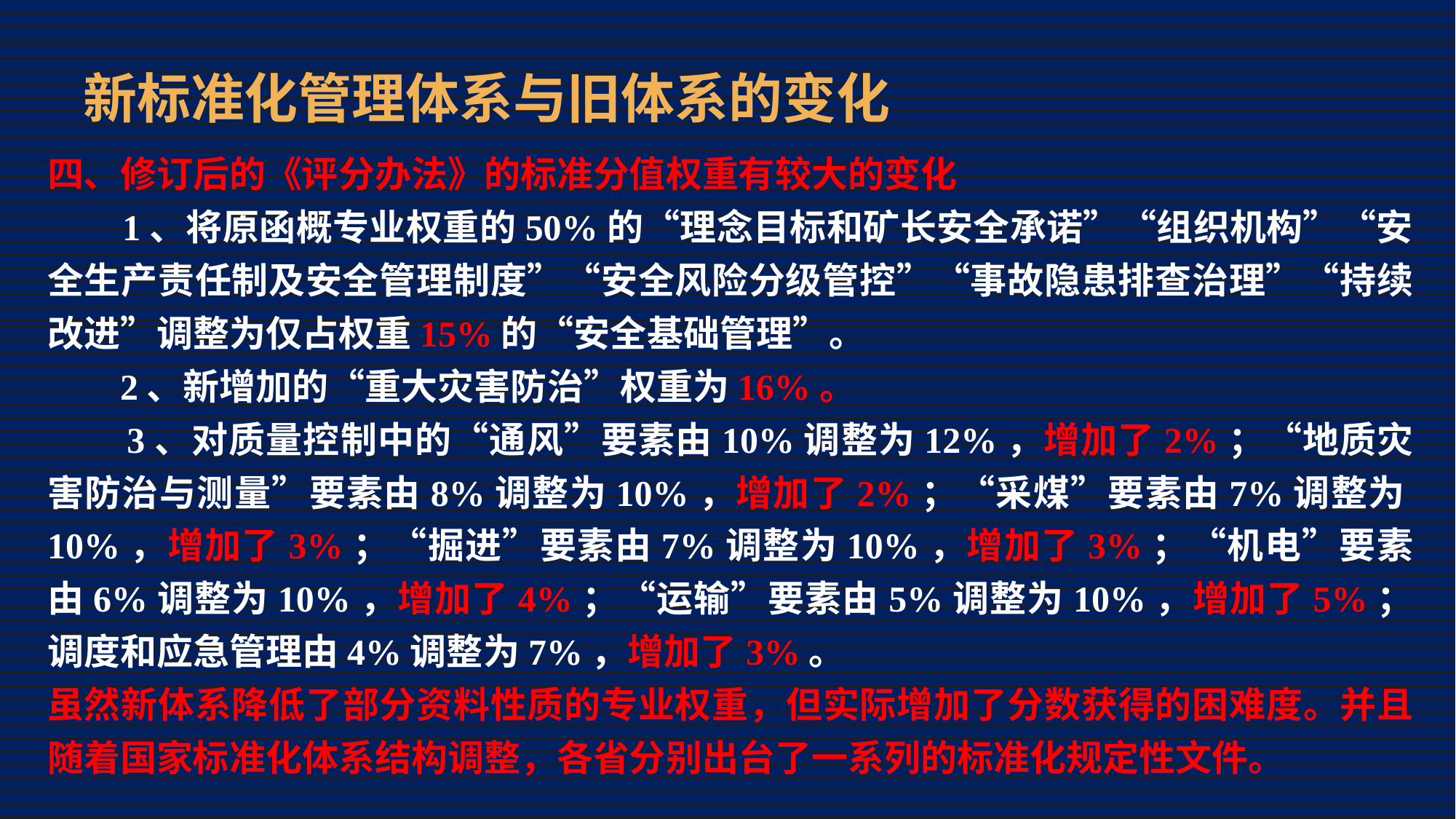

# 新标准化管理体系与旧体系的变化
四、修订后的《评分办法》的标准分值权重有较大的变化
        1、将原函概专业权重的50%的“理念目标和矿长安全承诺”“组织机构”“安全生产责任制及安全管理制度”“安全风险分级管控”“事故隐患排查治理”“持续改进”调整为仅占权重15%的“安全基础管理”。
        2、新增加的“重大灾害防治”权重为16%。
        3、对质量控制中的“通风”要素由10%调整为12%，增加了2%；“地质灾害防治与测量”要素由8%调整为10%，增加了2%；“采煤”要素由7%调整为10%，增加了3%；“掘进”要素由7%调整为10%，增加了3%；“机电”要素由6%调整为10%，增加了4%；“运输”要素由5%调整为10%，增加了5%；调度和应急管理由4%调整为7%，增加了3%。
虽然新体系降低了部分资料性质的专业权重，但实际增加了分数获得的困难度。并且随着国家标准化体系结构调整，各省分别出台了一系列的标准化规定性文件。